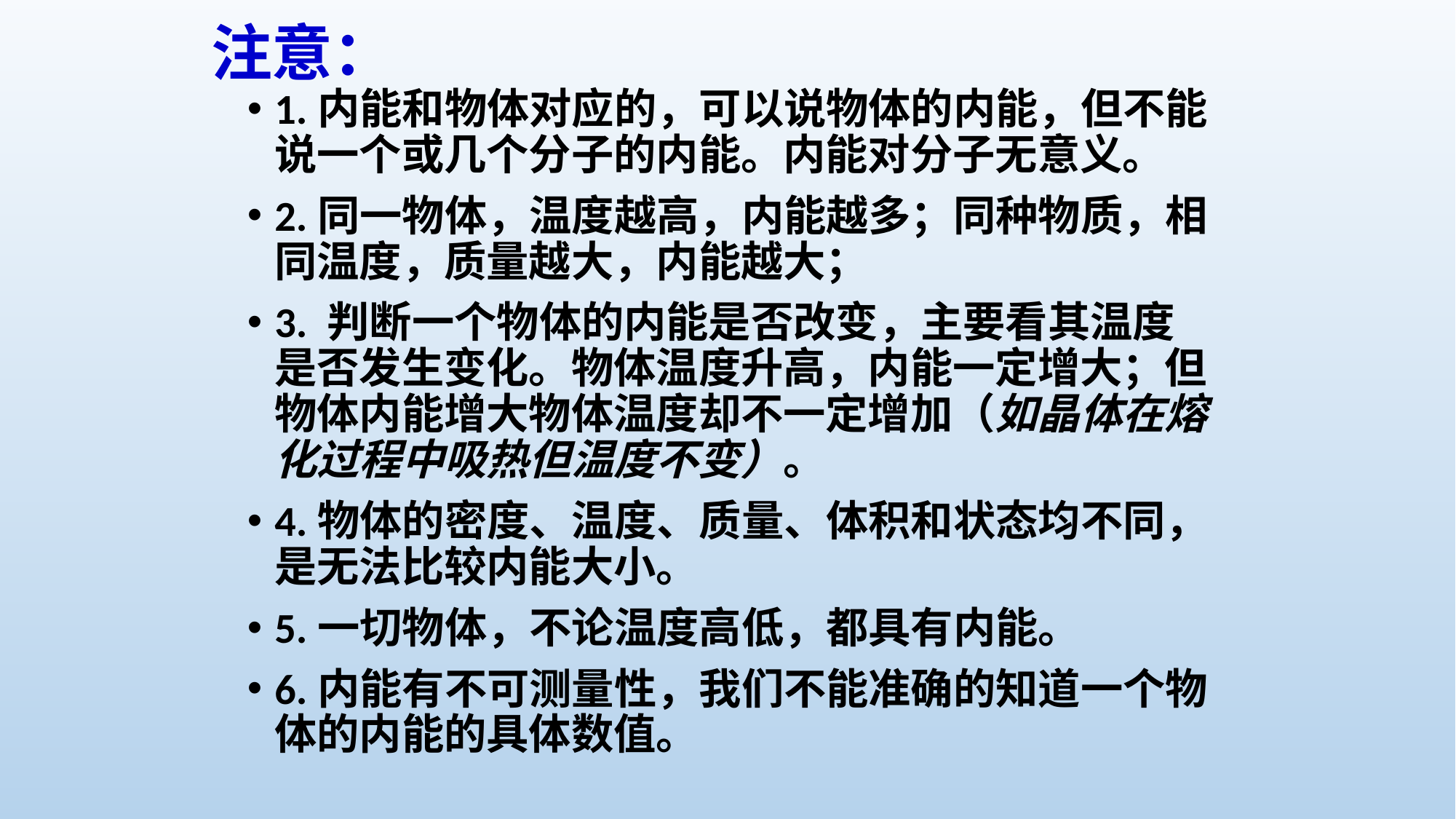

注意：
1.内能和物体对应的，可以说物体的内能，但不能说一个或几个分子的内能。内能对分子无意义。
2.同一物体，温度越高，内能越多；同种物质，相同温度，质量越大，内能越大；
3. 判断一个物体的内能是否改变，主要看其温度是否发生变化。物体温度升高，内能一定增大；但物体内能增大物体温度却不一定增加（如晶体在熔化过程中吸热但温度不变）。
4.物体的密度、温度、质量、体积和状态均不同，是无法比较内能大小。
5.一切物体，不论温度高低，都具有内能。
6.内能有不可测量性，我们不能准确的知道一个物体的内能的具体数值。